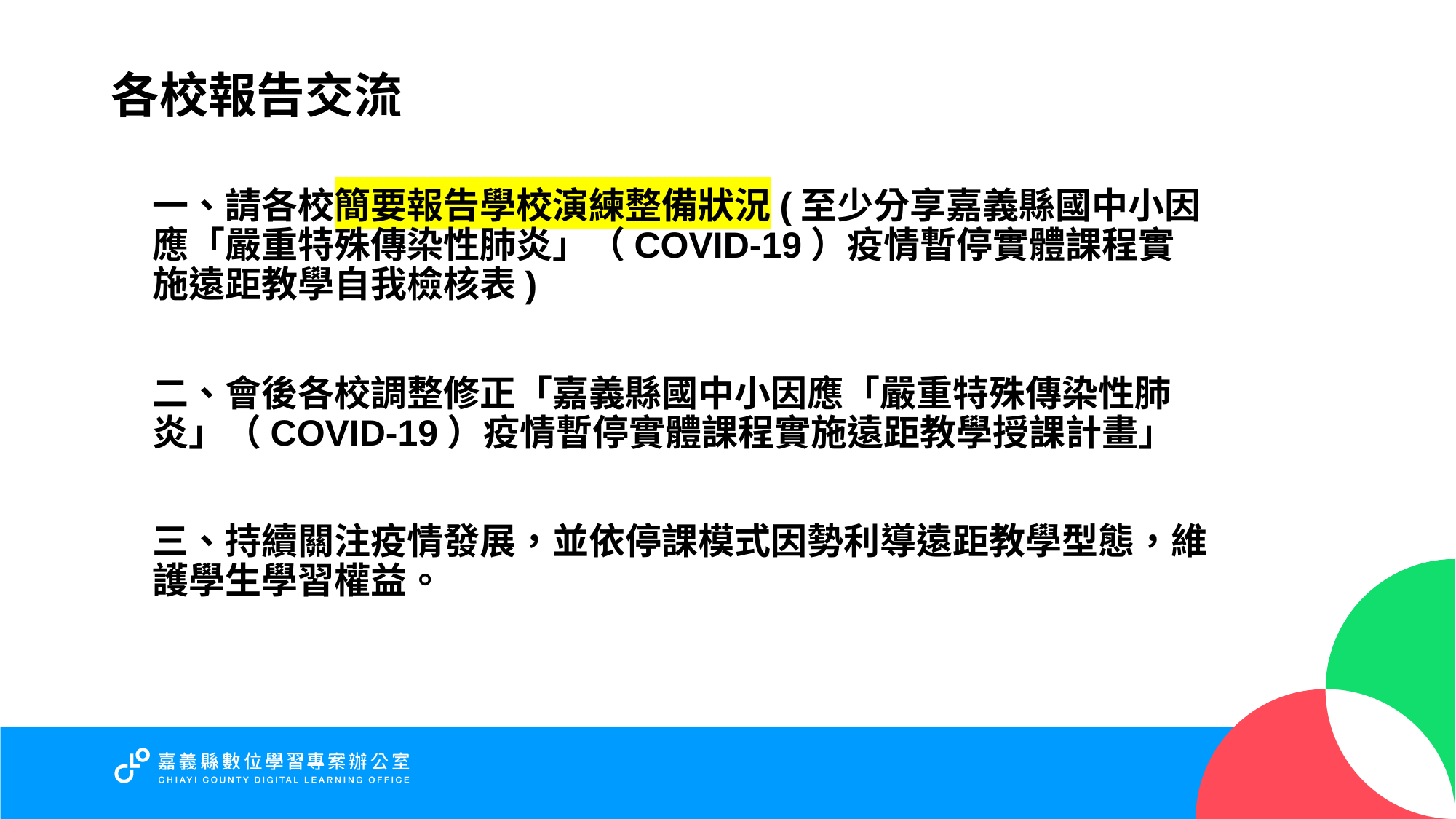

# 各校報告交流
一、請各校簡要報告學校演練整備狀況(至少分享嘉義縣國中小因應「嚴重特殊傳染性肺炎」（COVID-19）疫情暫停實體課程實施遠距教學自我檢核表)

二、會後各校調整修正「嘉義縣國中小因應「嚴重特殊傳染性肺炎」（COVID-19）疫情暫停實體課程實施遠距教學授課計畫」

三、持續關注疫情發展，並依停課模式因勢利導遠距教學型態，維護學生學習權益。